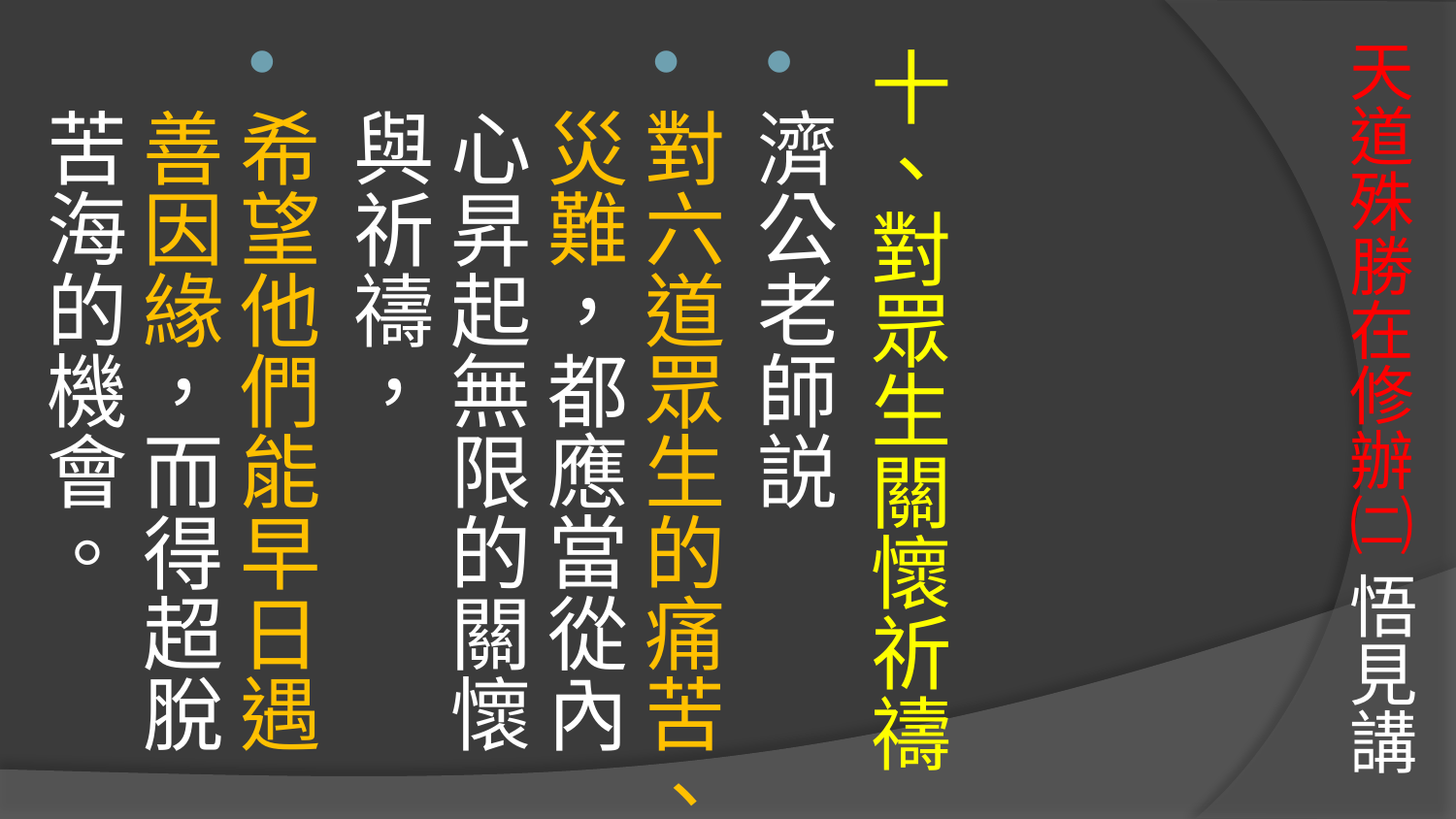

# 天道殊勝在修辦㈡ 悟見講
十、對眾生關懷祈禱
濟公老師説
對六道眾生的痛苦、災難，都應當從內心昇起無限的關懷與祈禱，
希望他們能早日遇善因緣，而得超脫苦海的機會。